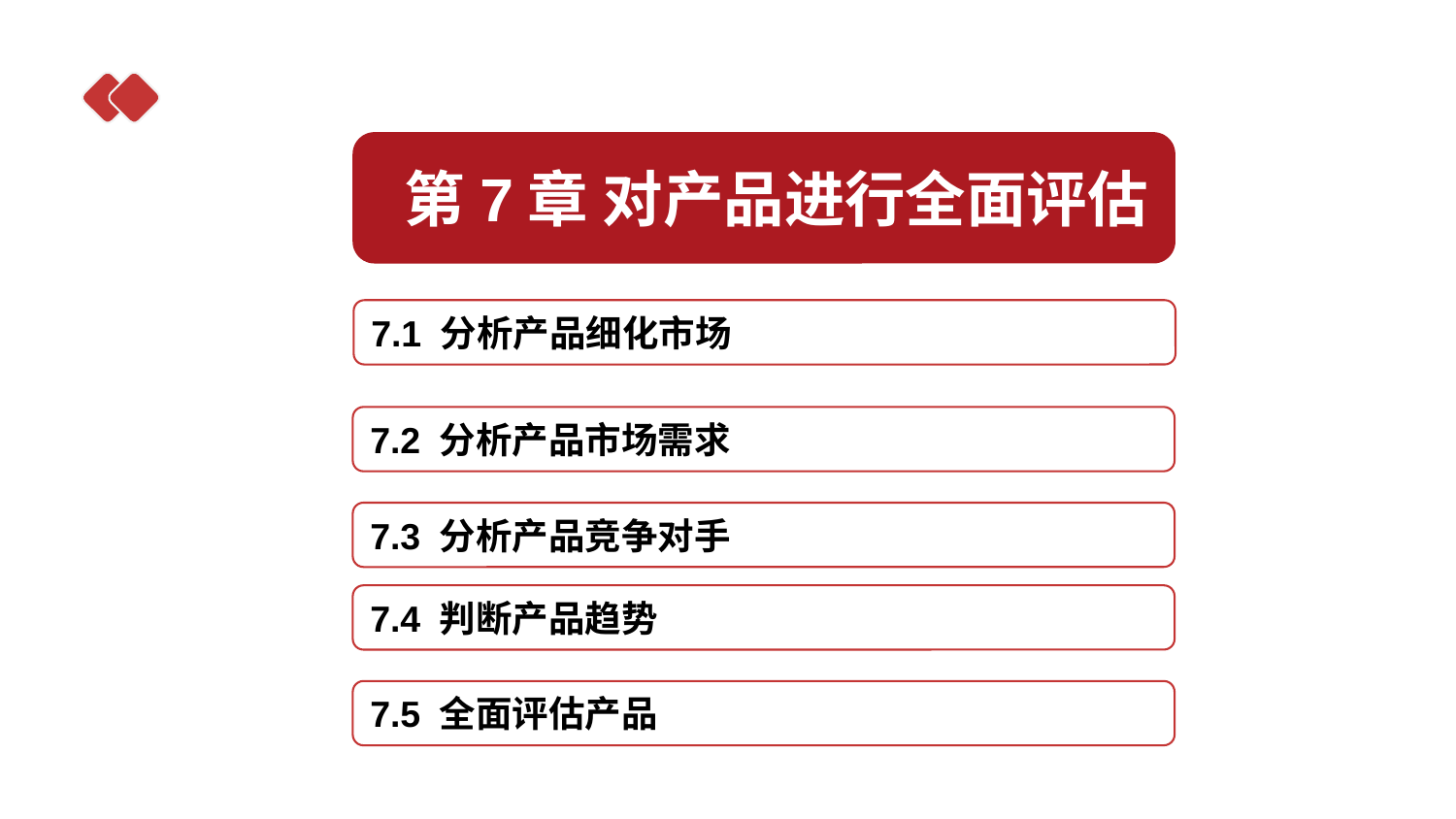

第7章 对产品进行全面评估
7.1 分析产品细化市场
7.2 分析产品市场需求
7.3 分析产品竞争对手
7.4 判断产品趋势
7.5 全面评估产品